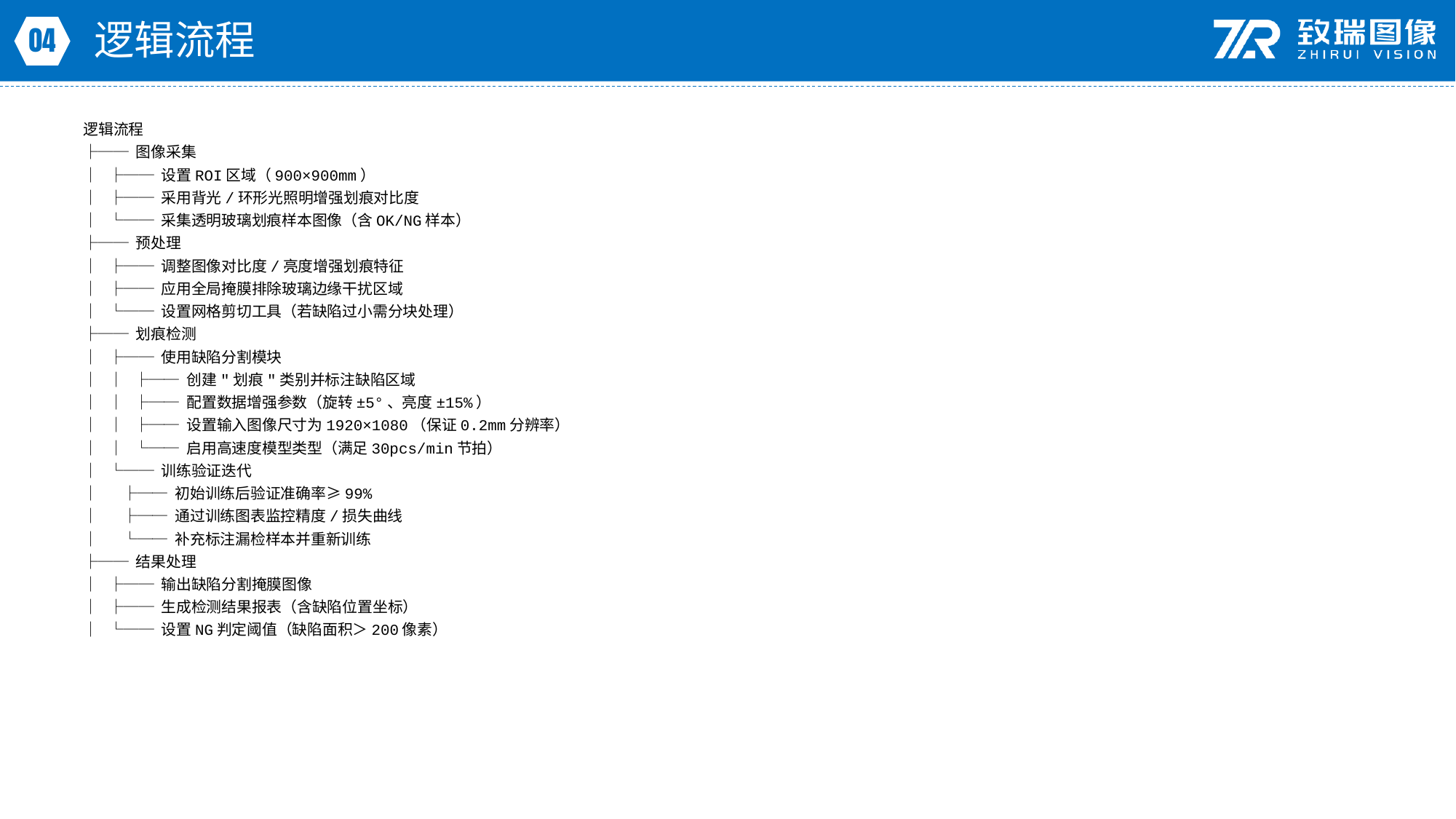

逻辑流程
04

逻辑流程
├── 图像采集
│   ├── 设置ROI区域（900×900mm）
│   ├── 采用背光/环形光照明增强划痕对比度
│   └── 采集透明玻璃划痕样本图像（含OK/NG样本）
├── 预处理
│   ├── 调整图像对比度/亮度增强划痕特征
│   ├── 应用全局掩膜排除玻璃边缘干扰区域
│   └── 设置网格剪切工具（若缺陷过小需分块处理）
├── 划痕检测
│   ├── 使用缺陷分割模块
│   │   ├── 创建"划痕"类别并标注缺陷区域
│   │   ├── 配置数据增强参数（旋转±5°、亮度±15%）
│   │   ├── 设置输入图像尺寸为1920×1080（保证0.2mm分辨率）
│   │   └── 启用高速度模型类型（满足30pcs/min节拍）
│   └── 训练验证迭代
│       ├── 初始训练后验证准确率≥99%
│       ├── 通过训练图表监控精度/损失曲线
│       └── 补充标注漏检样本并重新训练
├── 结果处理
│   ├── 输出缺陷分割掩膜图像
│   ├── 生成检测结果报表（含缺陷位置坐标）
│   └── 设置NG判定阈值（缺陷面积＞200像素）